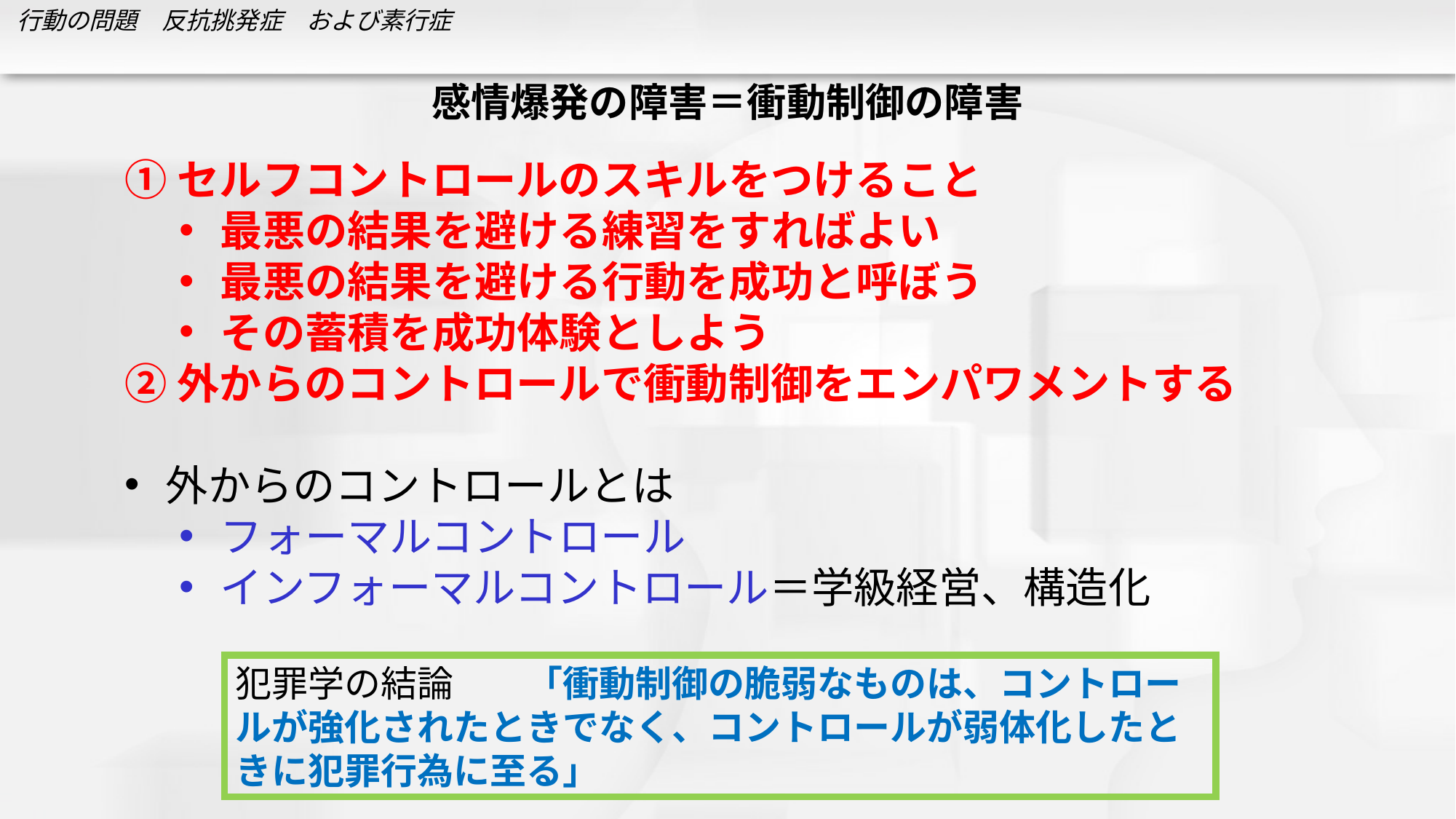

# 感情爆発の障害＝衝動制御の障害
①セルフコントロールのスキルをつけること
最悪の結果を避ける練習をすればよい
最悪の結果を避ける行動を成功と呼ぼう
その蓄積を成功体験としよう
②外からのコントロールで衝動制御をエンパワメントする

外からのコントロールとは
フォーマルコントロール
インフォーマルコントロール＝学級経営、構造化
犯罪学の結論　　「衝動制御の脆弱なものは、コントロールが強化されたときでなく、コントロールが弱体化したときに犯罪行為に至る」